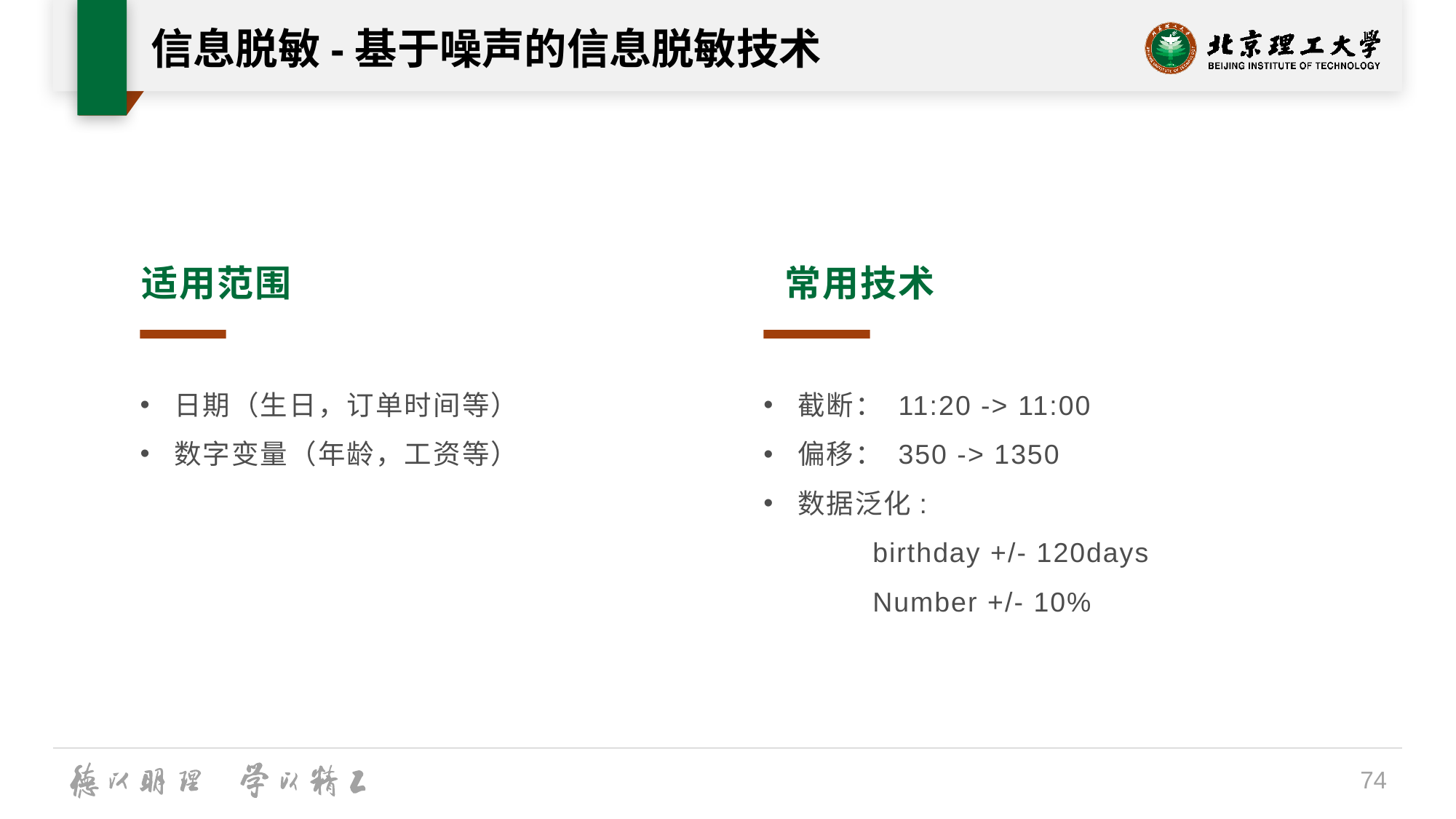

# 信息脱敏-基于噪声的信息脱敏技术
适用范围

日期（生日，订单时间等）
数字变量（年龄，工资等）

常用技术

截断： 11:20 -> 11:00
偏移： 350 -> 1350
数据泛化:
	birthday +/- 120days
	Number +/- 10%